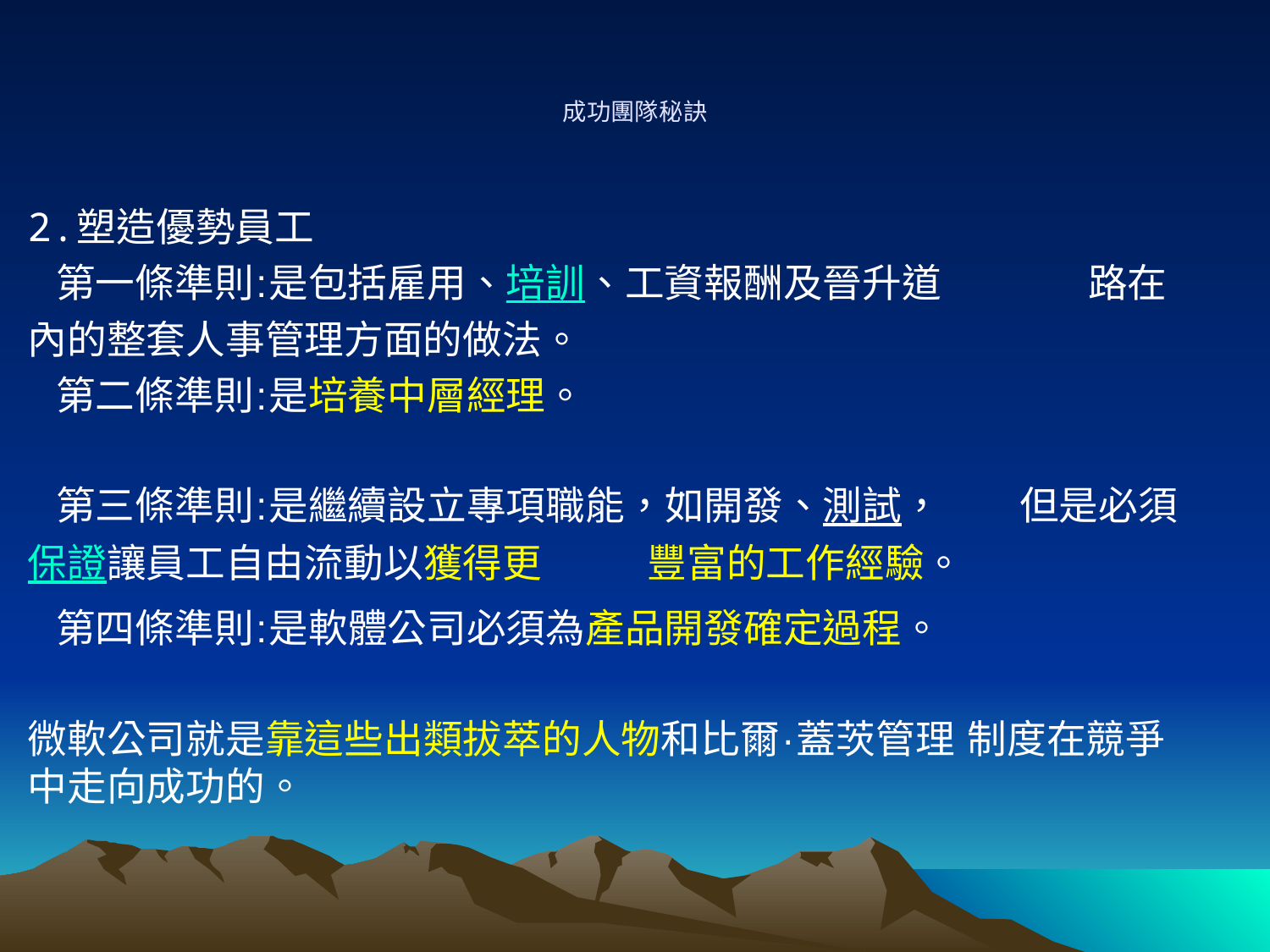

# 成功團隊秘訣
2.塑造優勢員工
   第一條準則:是包括雇用、培訓、工資報酬及晉升道       		     路在內的整套人事管理方面的做法。
   第二條準則:是培養中層經理。

   第三條準則:是繼續設立專項職能，如開發、測試，			   但是必須保證讓員工自由流動以獲得更			    豐富的工作經驗。
   第四條準則:是軟體公司必須為產品開發確定過程。

微軟公司就是靠這些出類拔萃的人物和比爾·蓋茨管理 	制度在競爭中走向成功的。